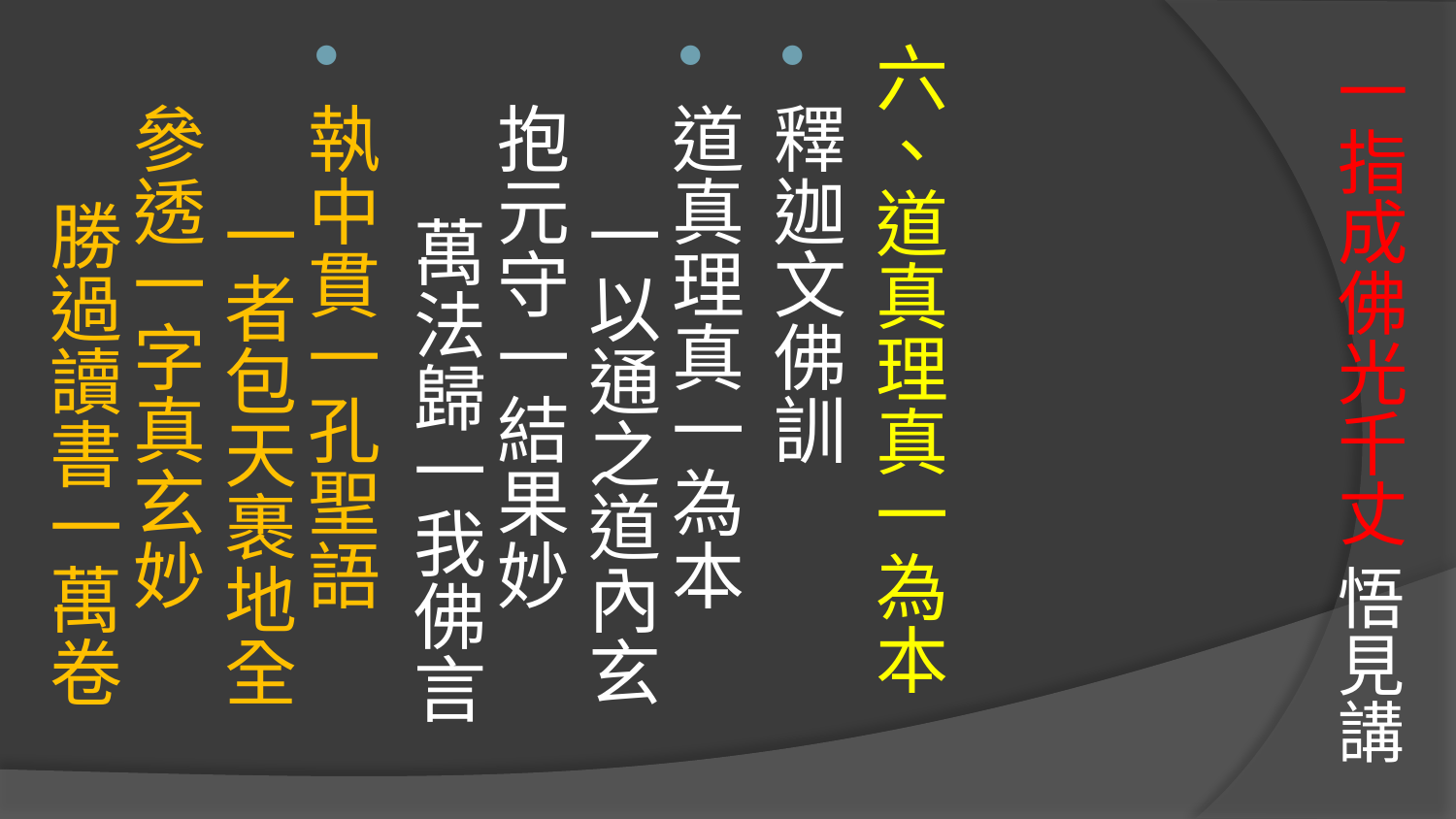

六、道真理真一為本
釋迦文佛訓
道真理真一為本　             一以通之道內玄
抱元守一結果妙　              萬法歸一我佛言
執中貫一孔聖語　             一者包天裹地全
參透一字真玄妙　             勝過讀書一萬卷
# 一指成佛光千丈 悟見講